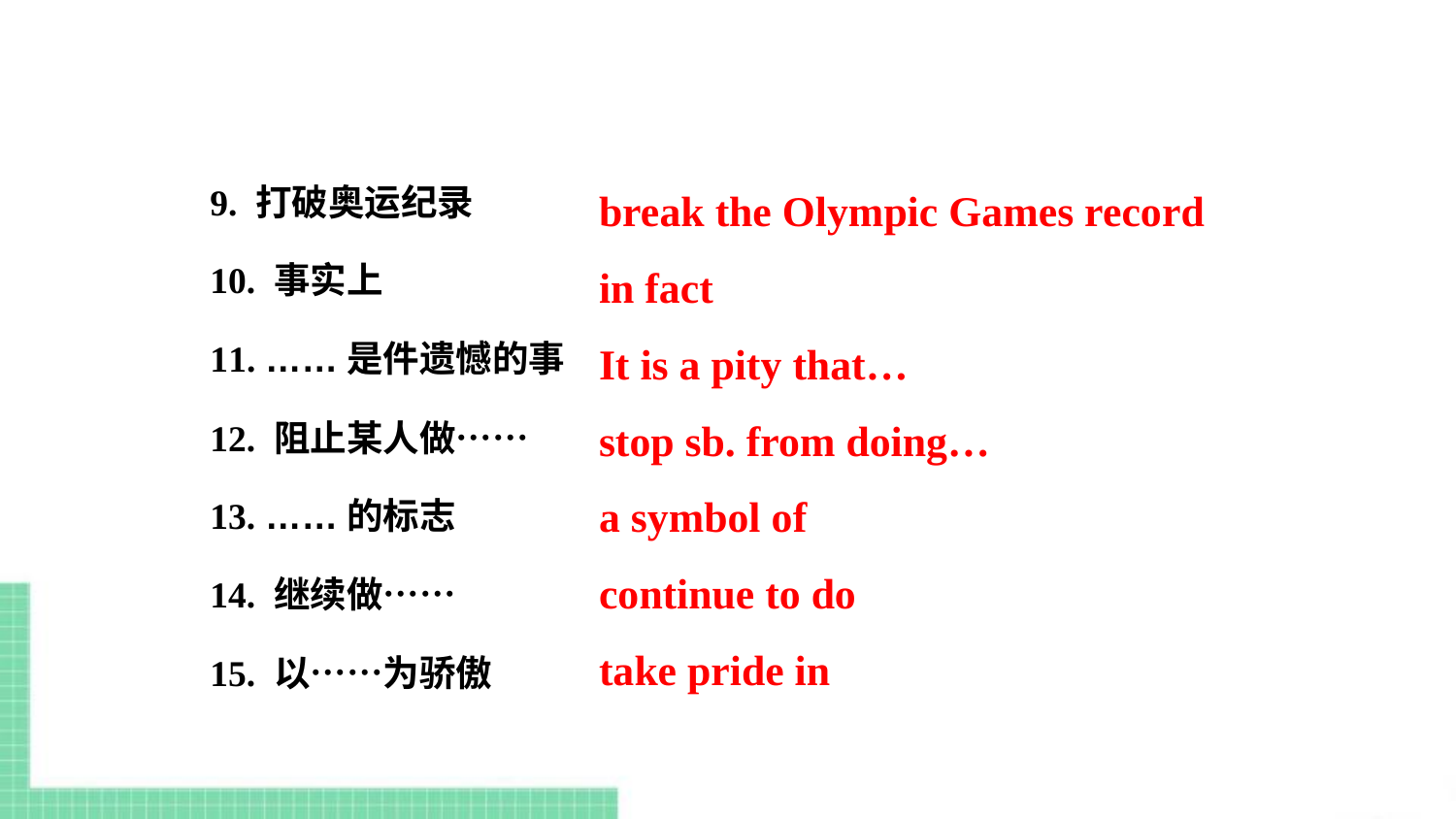

9. 打破奥运纪录
10. 事实上
11. ……是件遗憾的事
12. 阻止某人做……
13. ……的标志
14. 继续做……
15. 以……为骄傲
break the Olympic Games record
in fact
It is a pity that…
stop sb. from doing…
a symbol of
continue to do
take pride in